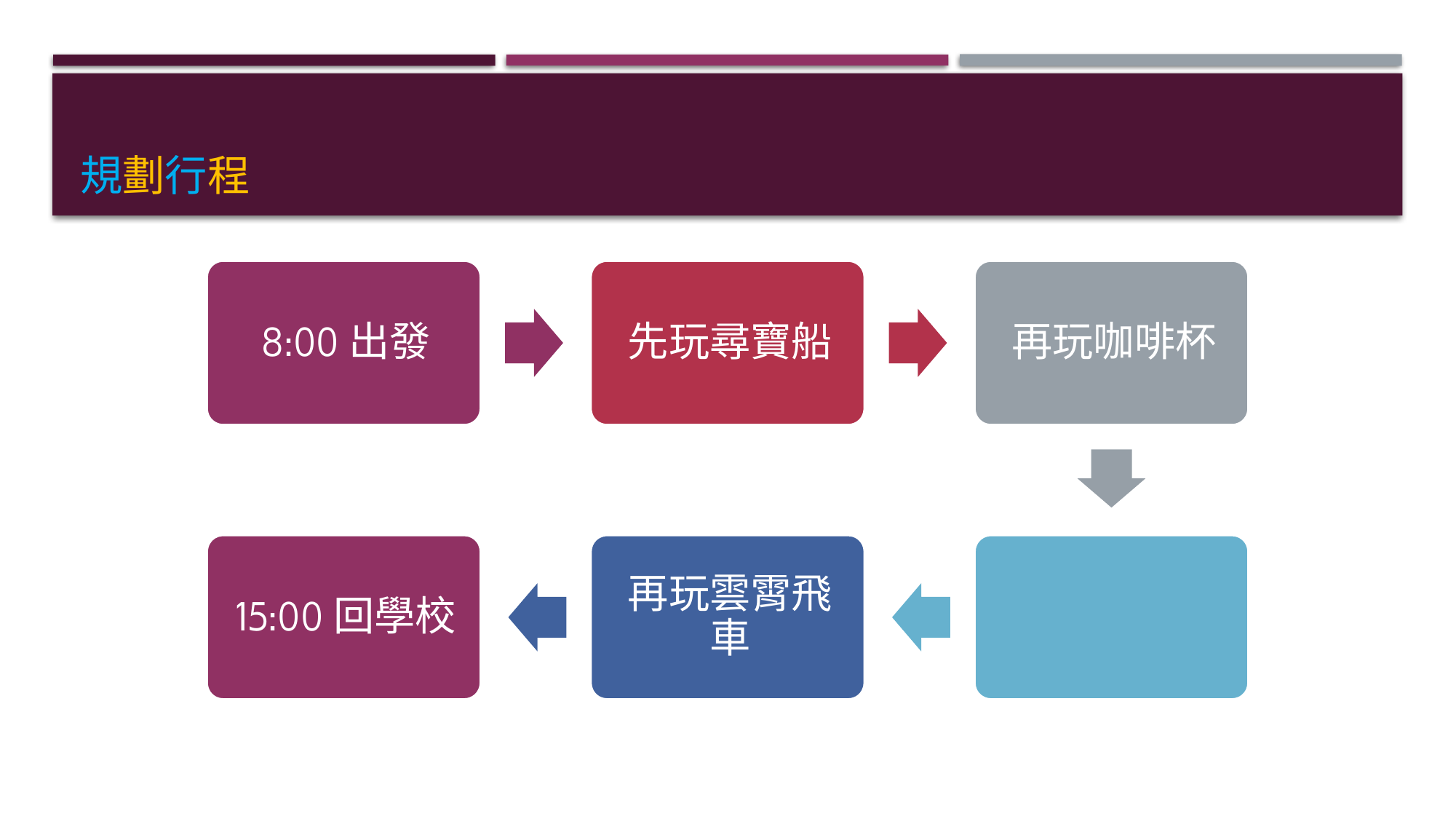

# 規劃行程
8:00出發

先玩尋寶船

再玩咖啡杯

再玩雲霄飛車

15:00回學校